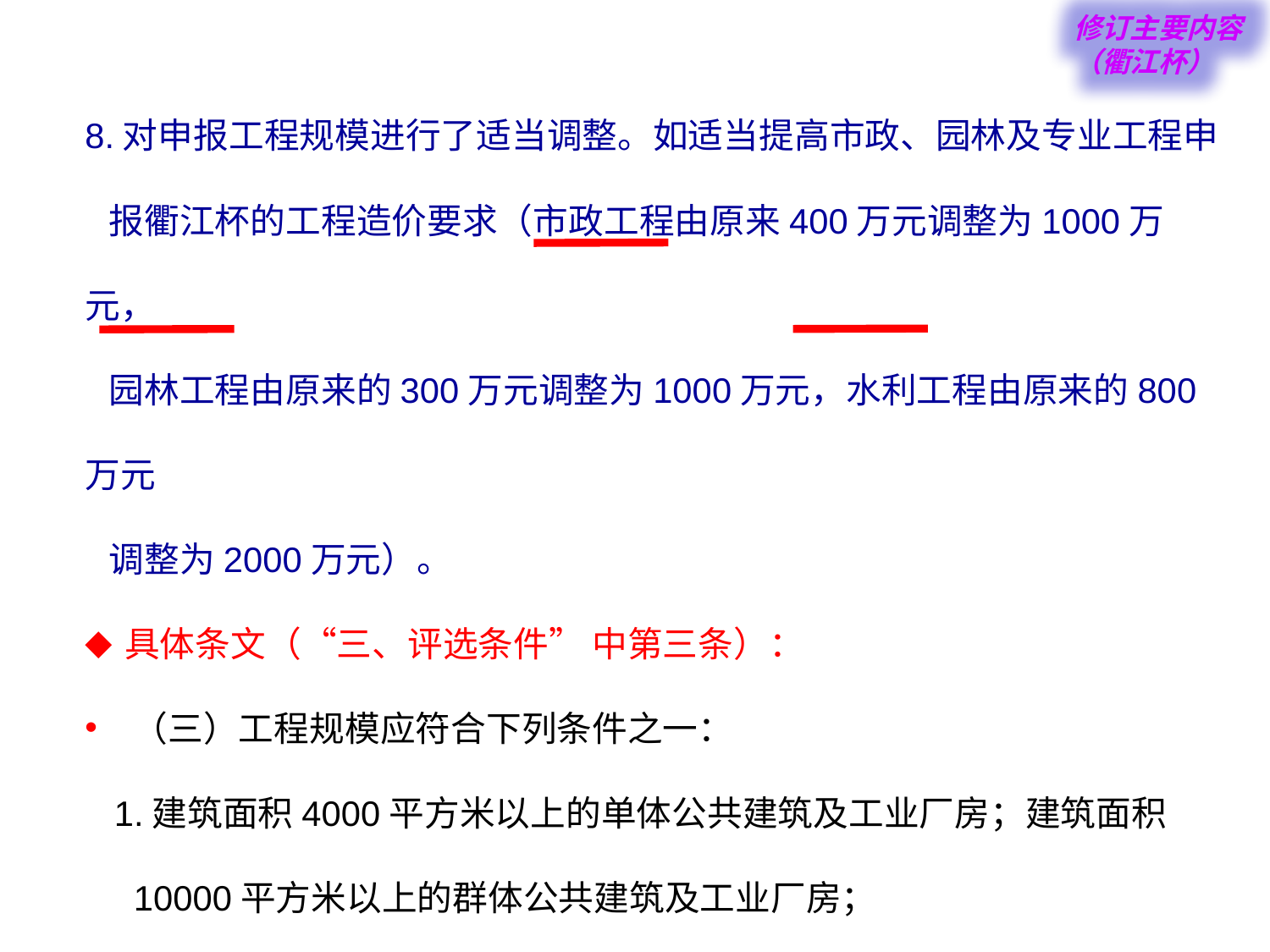

修订主要内容（衢江杯）
8.对申报工程规模进行了适当调整。如适当提高市政、园林及专业工程申
  报衢江杯的工程造价要求（市政工程由原来400万元调整为1000万元，
  园林工程由原来的300万元调整为1000万元，水利工程由原来的800万元
  调整为2000万元）。
具体条文（“三、评选条件” 中第三条）：
（三）工程规模应符合下列条件之一：
   1.建筑面积4000平方米以上的单体公共建筑及工业厂房；建筑面积
     10000平方米以上的群体公共建筑及工业厂房；
   2.建筑面积4000平方米以上的单体住宅工程或30000平方米以上的住宅
     小区或组团；保障性住房建筑面积单体工程为3000平方米以上；